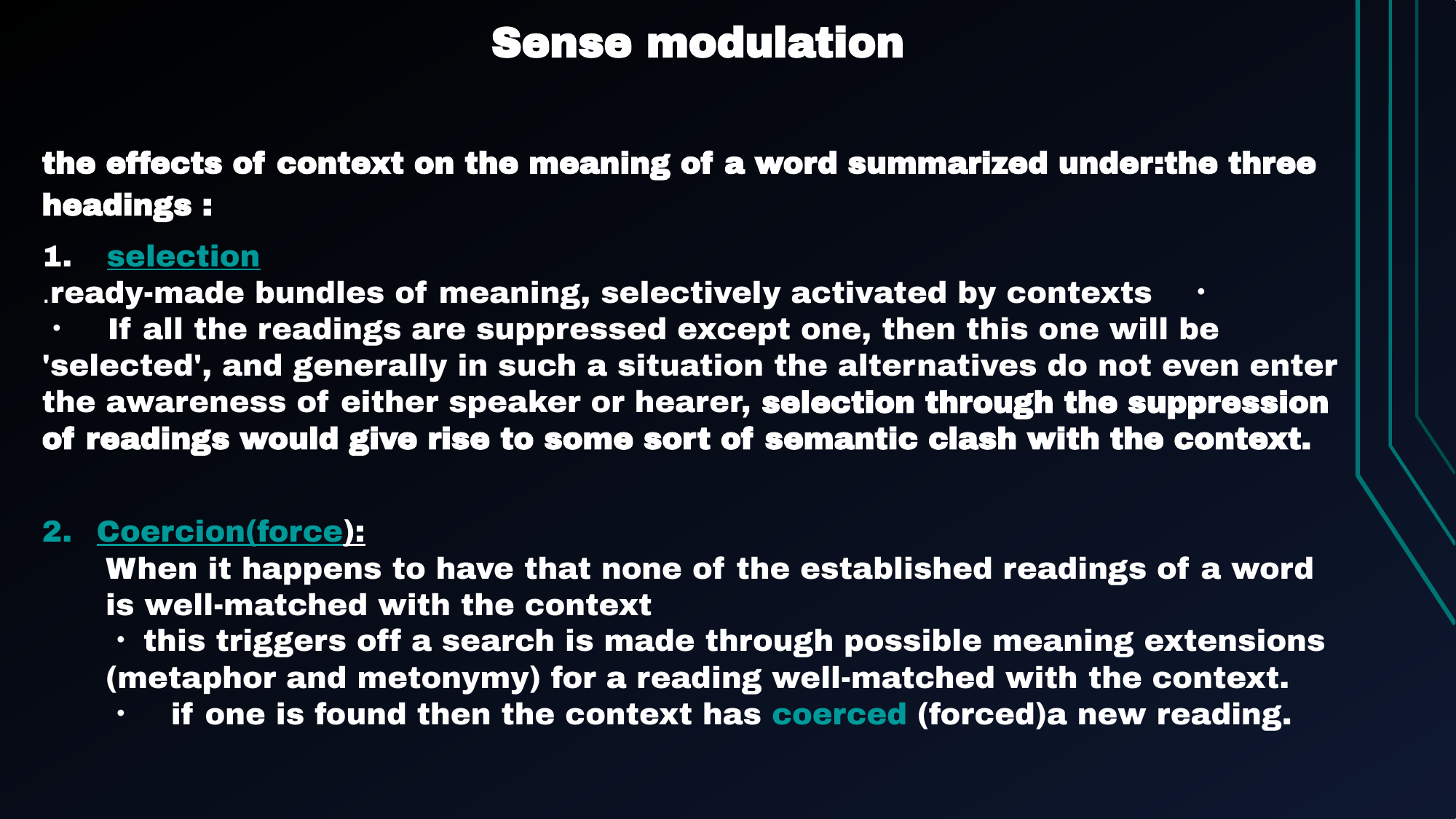

Sense modulation

the effects of context on the meaning of a word summarized under:the three headings :
 selection
・    ready-made bundles of meaning, selectively activated by contexts.
・    If all the readings are suppressed except one, then this one will be 'selected', and generally in such a situation the alternatives do not even enter the awareness of either speaker or hearer, selection through the suppression of readings would give rise to some sort of semantic clash with the context.

Coercion(force):
When it happens to have that none of the established readings of a word is well-matched with the context
・this triggers off a search is made through possible meaning extensions (metaphor and metonymy) for a reading well-matched with the context.
・    if one is found then the context has coerced (forced)a new reading.